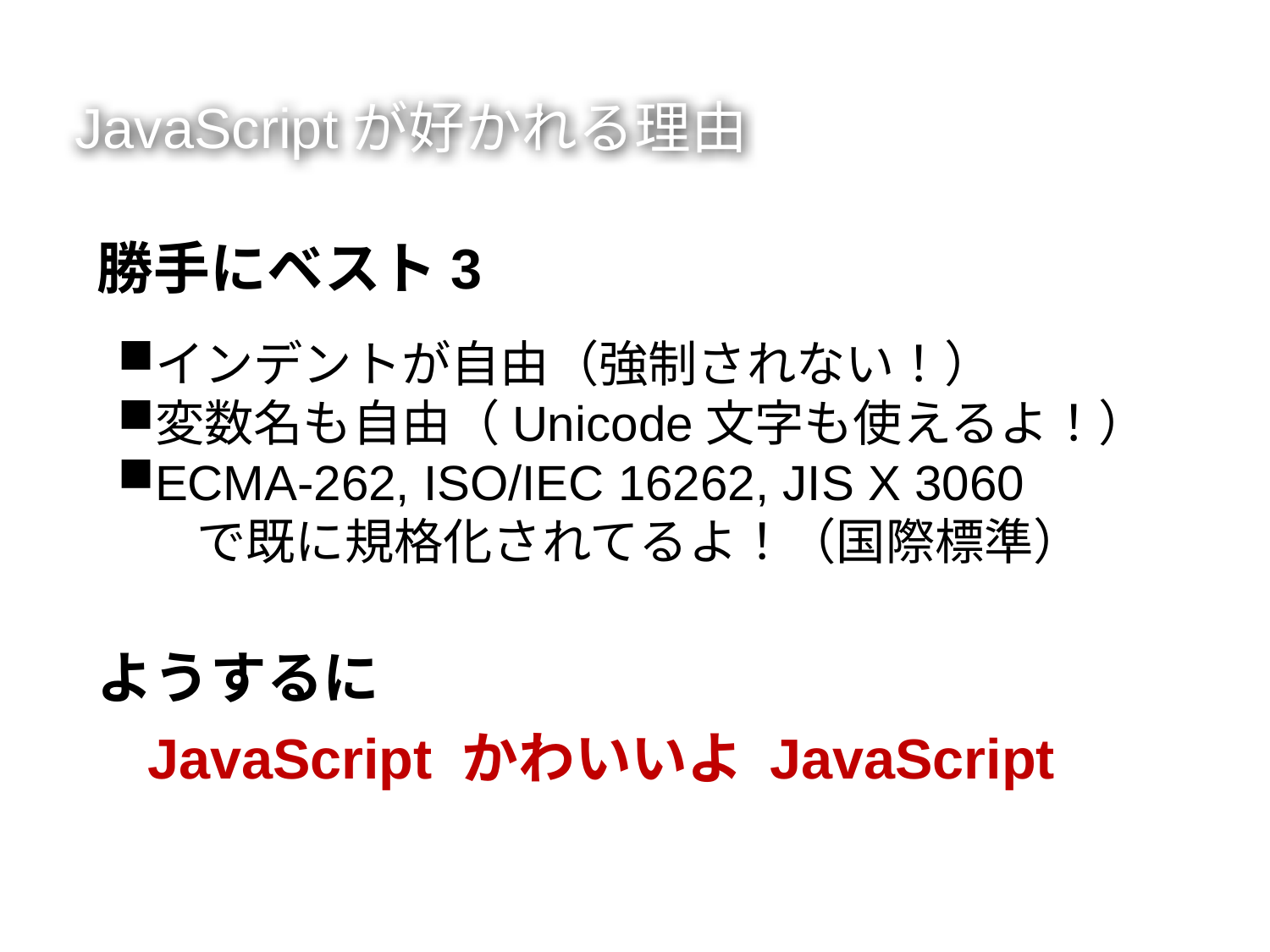

# JavaScriptが好かれる理由
勝手にベスト3
インデントが自由（強制されない！）
変数名も自由（Unicode文字も使えるよ！）
ECMA-262, ISO/IEC 16262, JIS X 3060
　で既に規格化されてるよ！（国際標準）
ようするに
JavaScript かわいいよ JavaScript